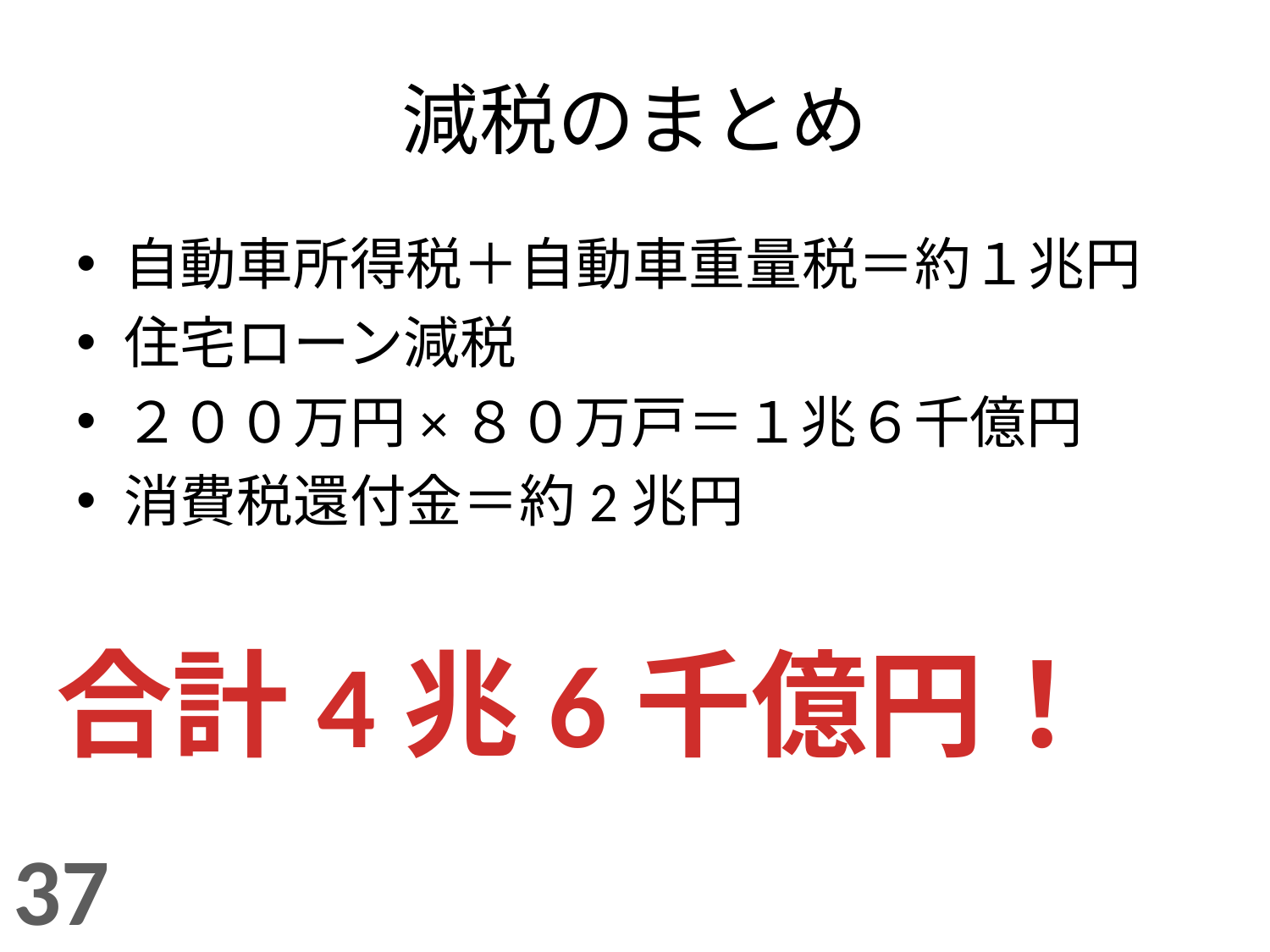

# 減税のまとめ
自動車所得税＋自動車重量税＝約１兆円
住宅ローン減税
２００万円×８０万戸＝１兆６千億円
消費税還付金＝約2兆円

合計4兆6千億円！
37